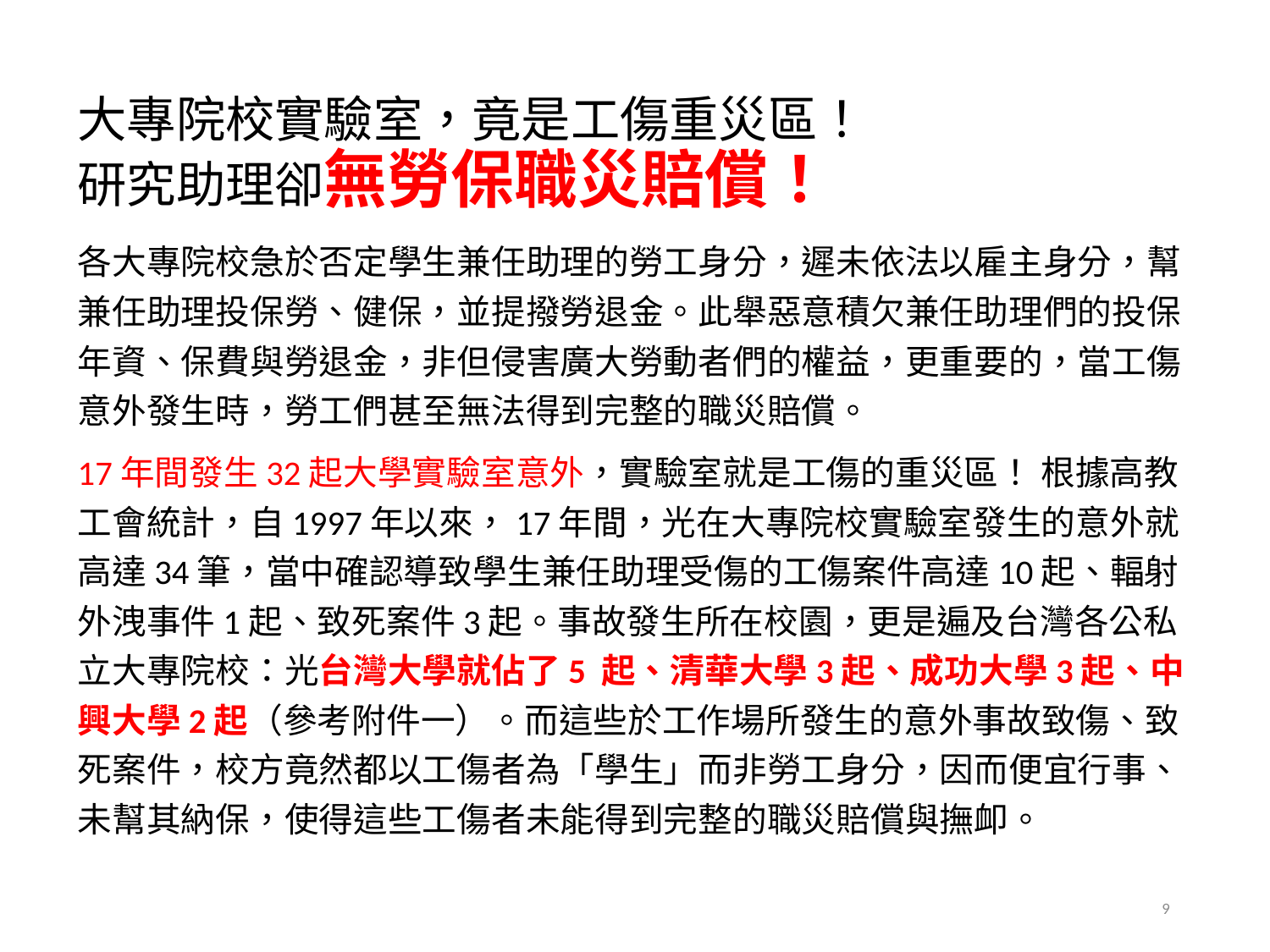

# 大專院校實驗室，竟是工傷重災區！ 研究助理卻無勞保職災賠償！
各大專院校急於否定學生兼任助理的勞工身分，遲未依法以雇主身分，幫兼任助理投保勞、健保，並提撥勞退金。此舉惡意積欠兼任助理們的投保年資、保費與勞退金，非但侵害廣大勞動者們的權益，更重要的，當工傷意外發生時，勞工們甚至無法得到完整的職災賠償。
17年間發生32起大學實驗室意外，實驗室就是工傷的重災區！ 根據高教工會統計，自1997年以來，17年間，光在大專院校實驗室發生的意外就高達34筆，當中確認導致學生兼任助理受傷的工傷案件高達10起、輻射外洩事件1起、致死案件3起。事故發生所在校園，更是遍及台灣各公私立大專院校：光台灣大學就佔了5 起、清華大學3起、成功大學3起、中興大學2起（參考附件一）。而這些於工作場所發生的意外事故致傷、致死案件，校方竟然都以工傷者為「學生」而非勞工身分，因而便宜行事、未幫其納保，使得這些工傷者未能得到完整的職災賠償與撫卹。

9